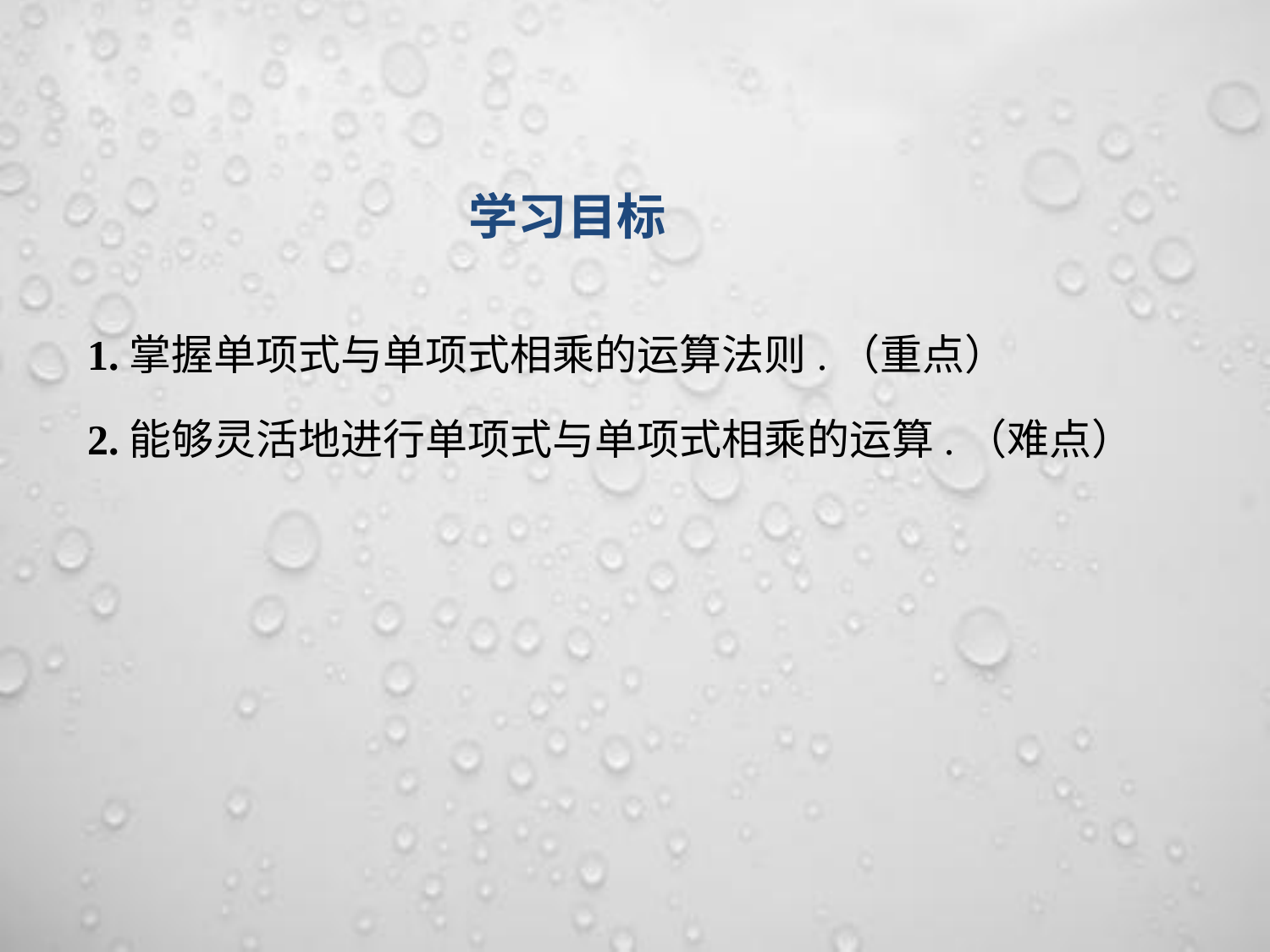

学习目标
1.掌握单项式与单项式相乘的运算法则.（重点）
2.能够灵活地进行单项式与单项式相乘的运算.（难点）